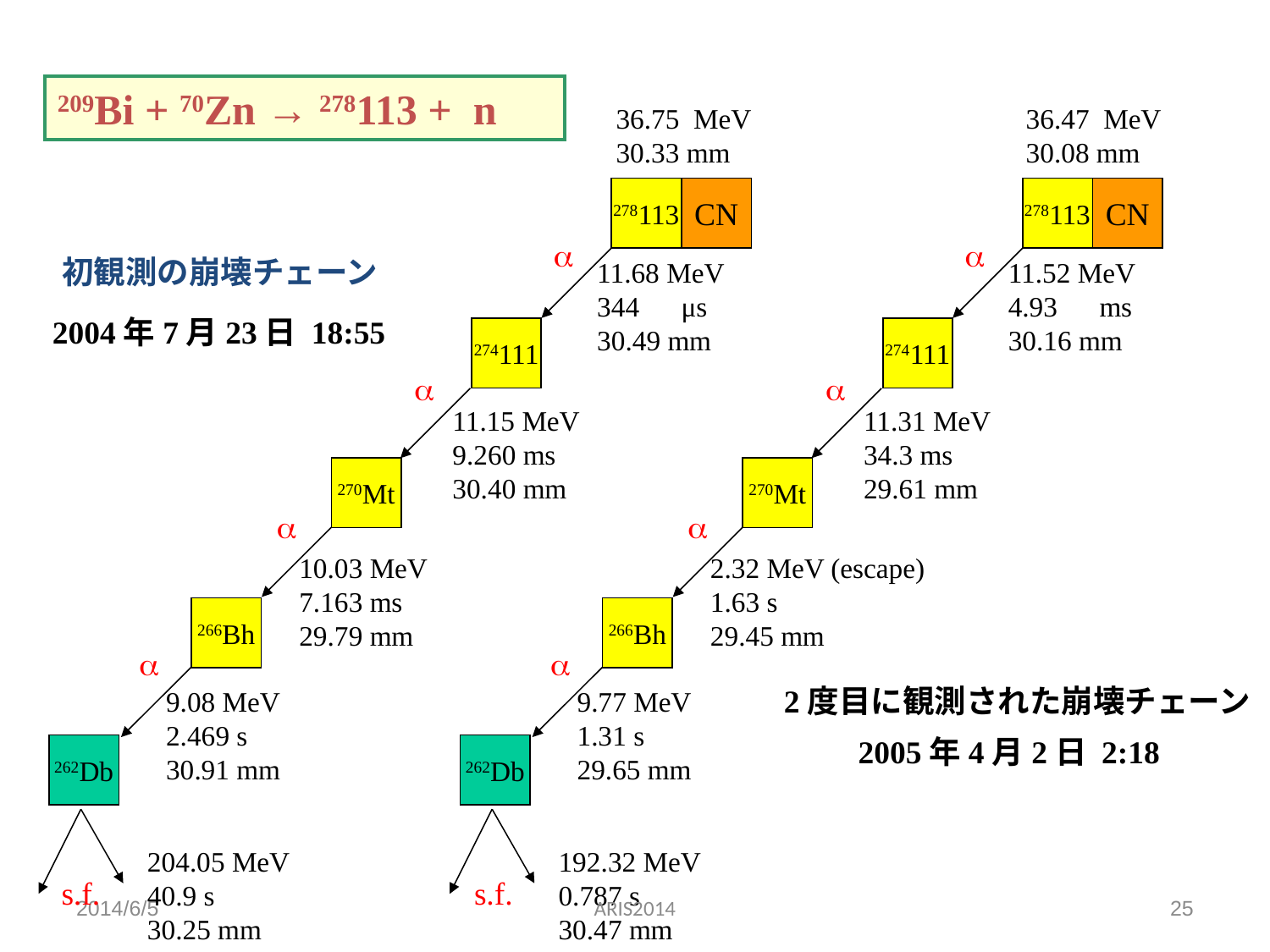

209Bi + 70Zn → 278113 +  n
36.75  MeV
30.33 mm
36.47  MeV
30.08 mm
278113
CN
278113
CN
α
α
初観測の崩壊チェーン

11.68 MeV
344　μs
30.49 mm
11.52 MeV
4.93　ms
30.16 mm
2004年7月23日 18:55
274111
274111
α
α

11.15 MeV
9.260 ms
30.40 mm
11.31 MeV
34.3 ms
29.61 mm
270Mt
270Mt
α
α

10.03 MeV
7.163 ms
29.79 mm
2.32 MeV (escape)
1.63 s
29.45 mm
266Bh
266Bh
α
α

2度目に観測された崩壊チェーン
9.08 MeV
2.469 s
30.91 mm
9.77 MeV
1.31 s
29.65 mm
2005年4月2日 2:18
262Db
262Db

204.05 MeV
40.9 s
30.25 mm
192.32 MeV
0.787 s
30.47 mm
s.f.
s.f.
2014/6/5
ARIS2014
25